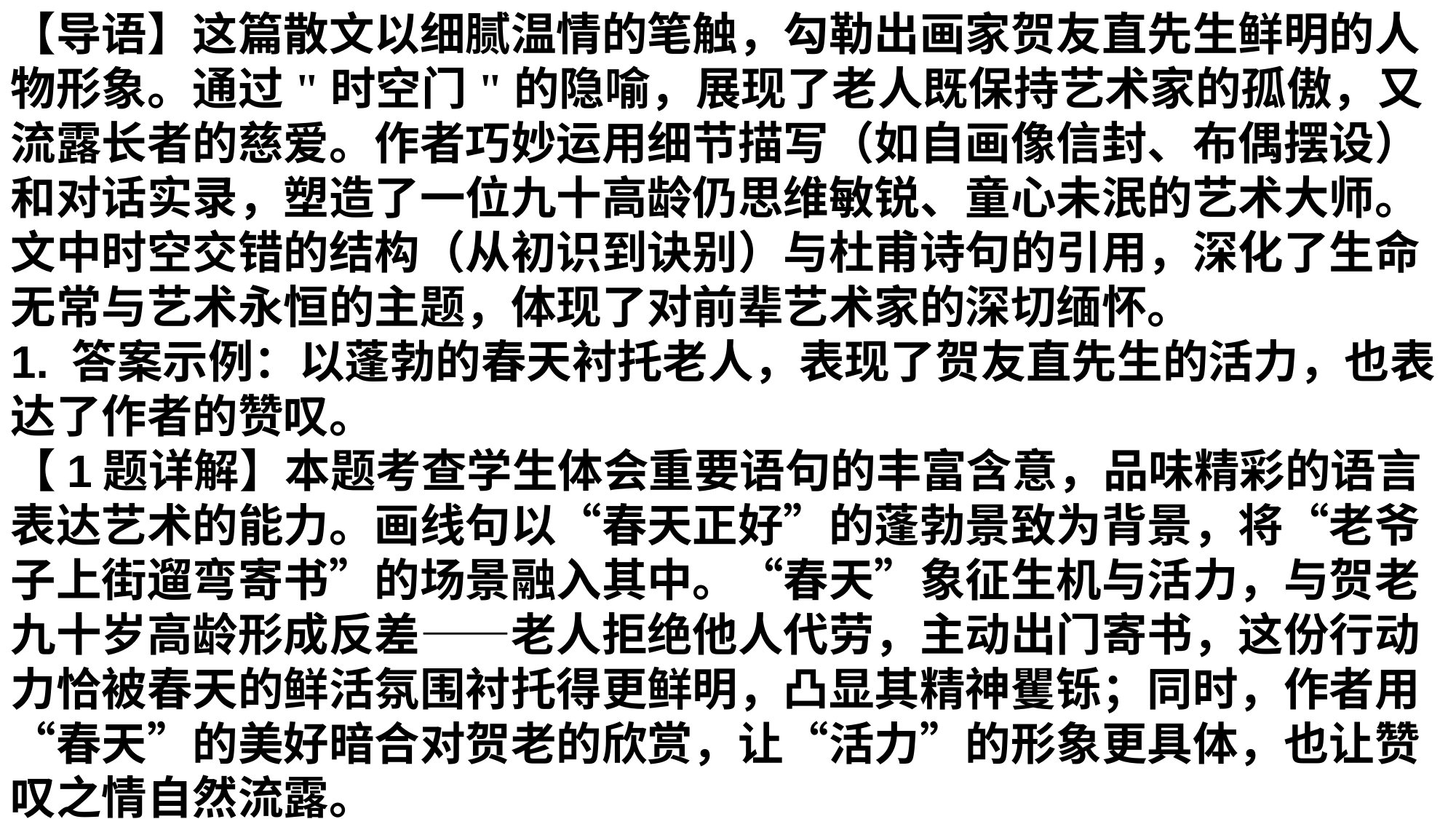

【导语】这篇散文以细腻温情的笔触，勾勒出画家贺友直先生鲜明的人物形象。通过"时空门"的隐喻，展现了老人既保持艺术家的孤傲，又流露长者的慈爱。作者巧妙运用细节描写（如自画像信封、布偶摆设）和对话实录，塑造了一位九十高龄仍思维敏锐、童心未泯的艺术大师。文中时空交错的结构（从初识到诀别）与杜甫诗句的引用，深化了生命无常与艺术永恒的主题，体现了对前辈艺术家的深切缅怀。
1. 答案示例：以蓬勃的春天衬托老人，表现了贺友直先生的活力，也表达了作者的赞叹。
【1题详解】本题考查学生体会重要语句的丰富含意，品味精彩的语言表达艺术的能力。画线句以“春天正好”的蓬勃景致为背景，将“老爷子上街遛弯寄书”的场景融入其中。“春天”象征生机与活力，与贺老九十岁高龄形成反差——老人拒绝他人代劳，主动出门寄书，这份行动力恰被春天的鲜活氛围衬托得更鲜明，凸显其精神矍铄；同时，作者用“春天”的美好暗合对贺老的欣赏，让“活力”的形象更具体，也让赞叹之情自然流露。